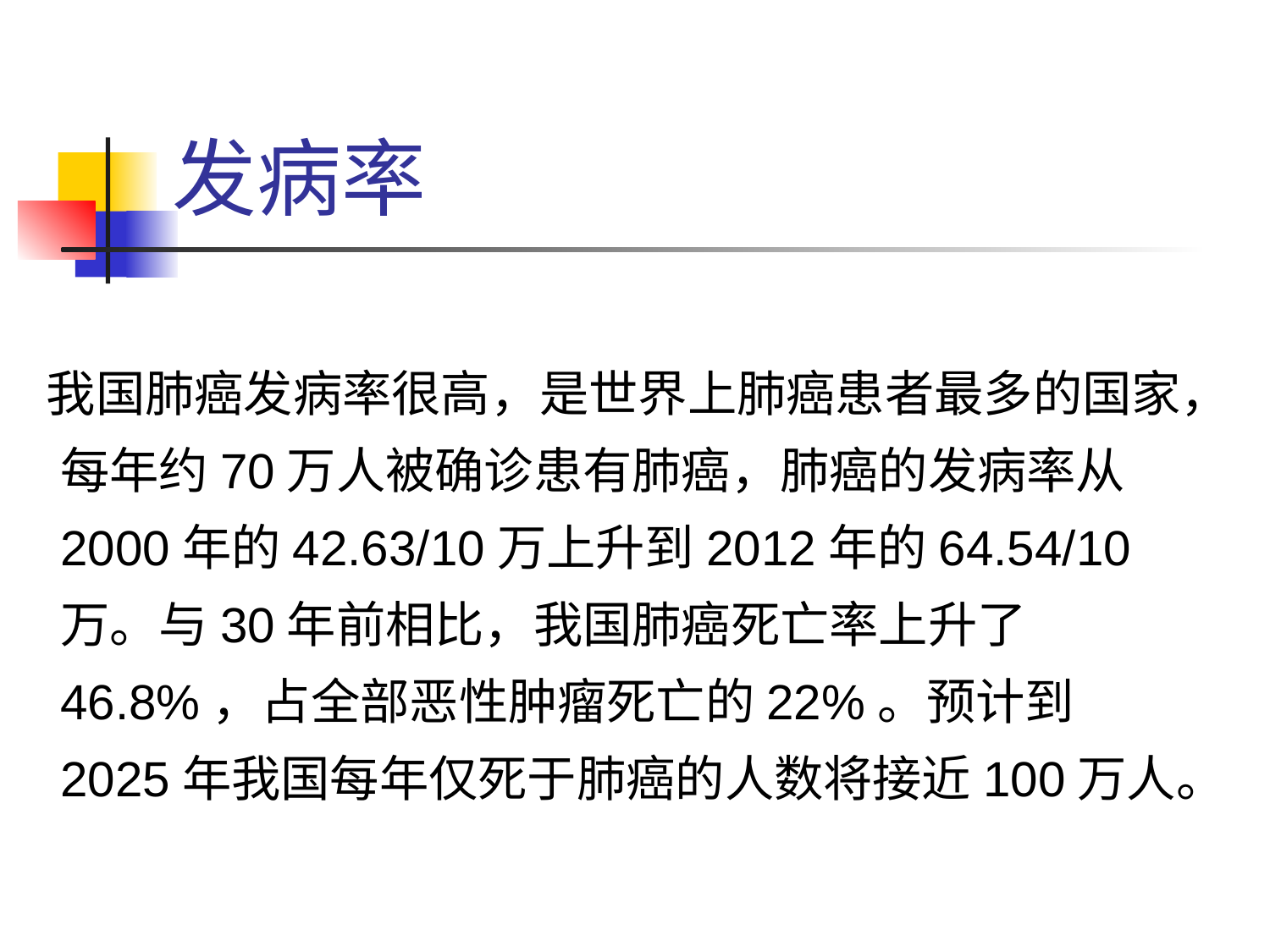

# 发病率
  我国肺癌发病率很高，是世界上肺癌患者最多的国家，每年约70万人被确诊患有肺癌，肺癌的发病率从2000年的42.63/10万上升到2012年的64.54/10万。与30年前相比，我国肺癌死亡率上升了46.8%，占全部恶性肿瘤死亡的22%。预计到2025年我国每年仅死于肺癌的人数将接近100万人。